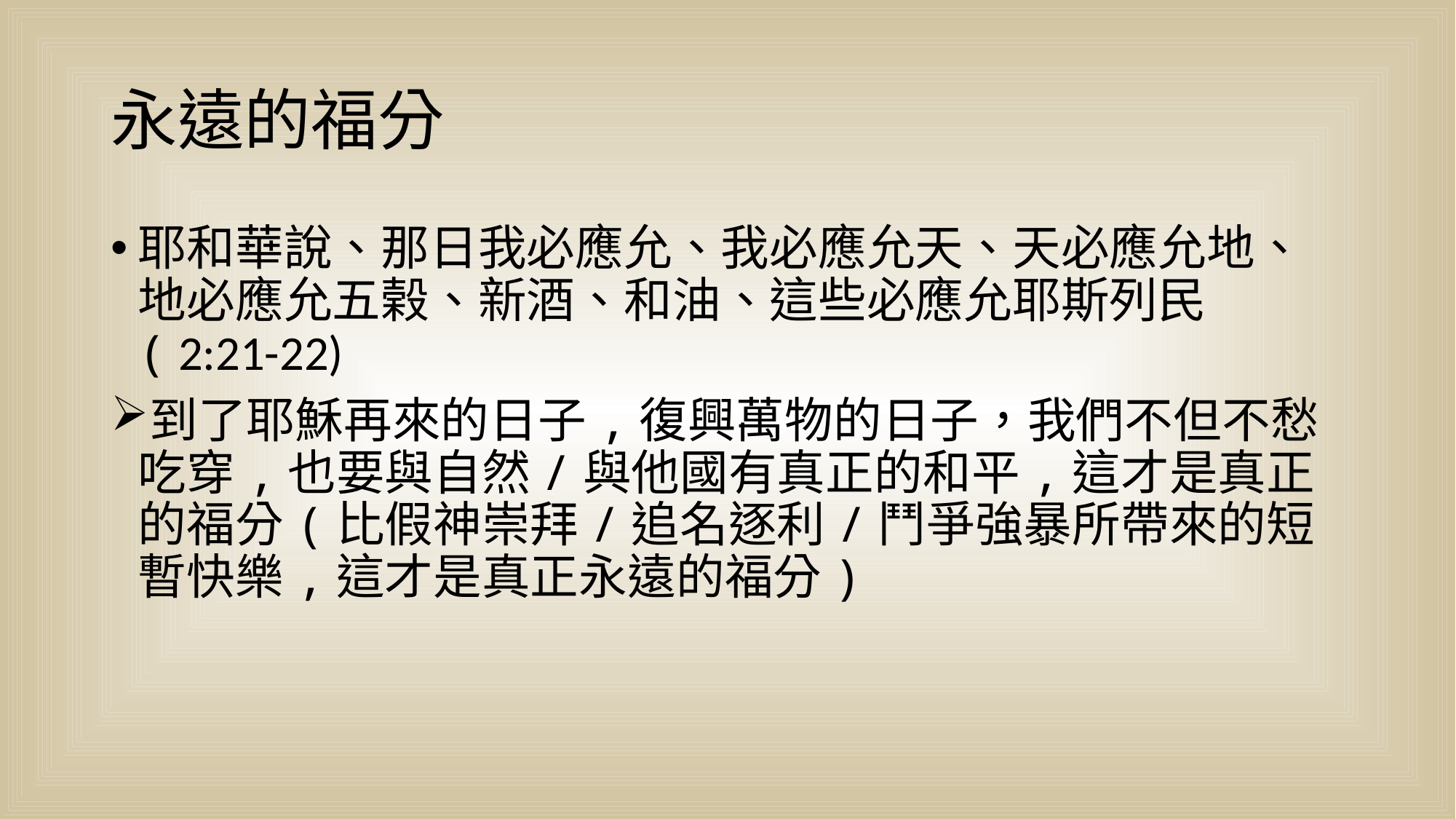

# 永遠的福分
耶和華說、那日我必應允、我必應允天、天必應允地、地必應允五榖、新酒、和油、這些必應允耶斯列民( 2:21-22)
到了耶穌再來的日子,復興萬物的日子，我們不但不愁吃穿,也要與自然/與他國有真正的和平,這才是真正的福分(比假神崇拜/追名逐利/鬥爭強暴所帶來的短暫快樂,這才是真正永遠的福分)